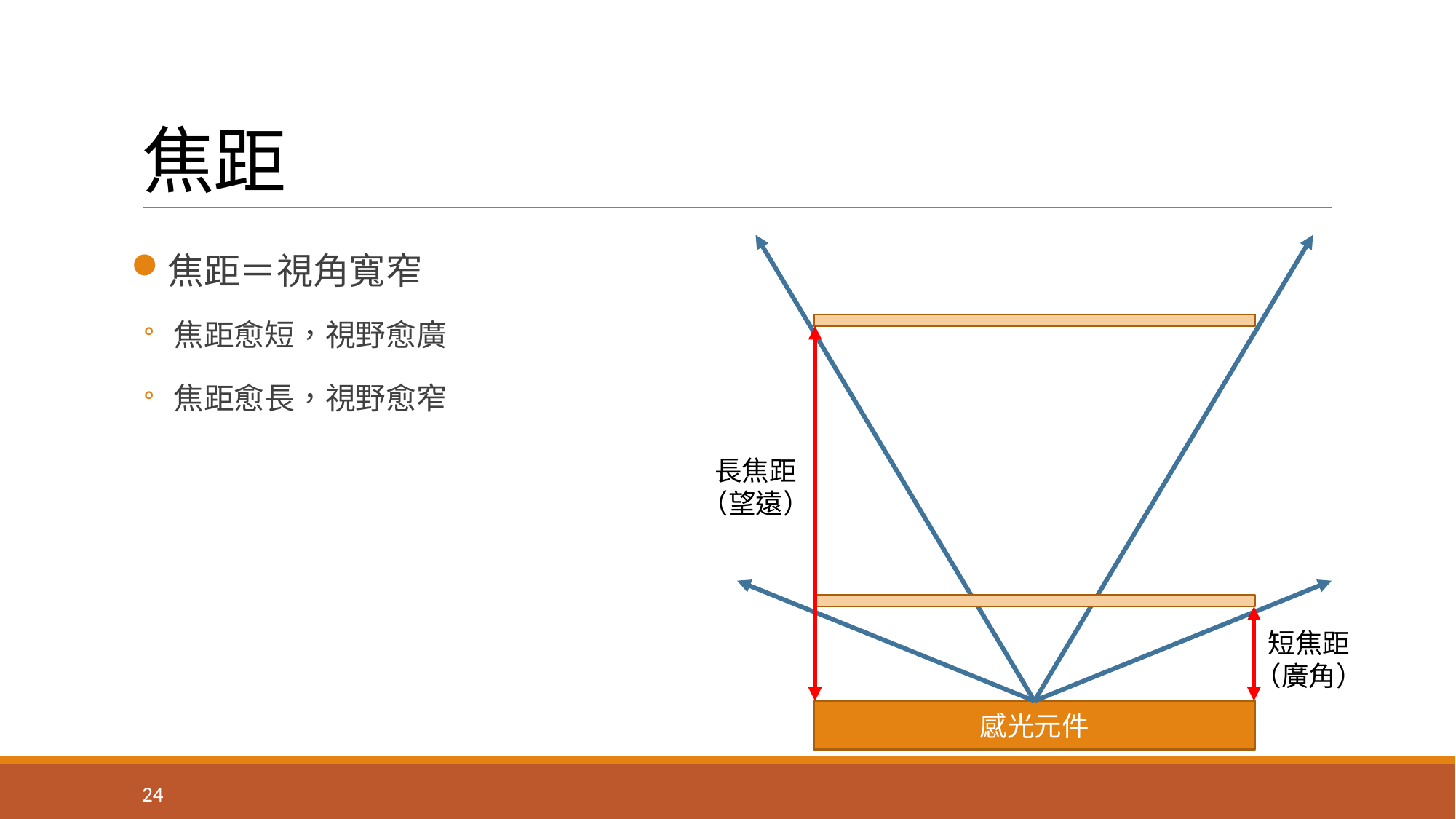

# 焦距
焦距＝視角寬窄
焦距愈短，視野愈廣
焦距愈長，視野愈窄

長焦距
（望遠）

短焦距
（廣角）
感光元件
24